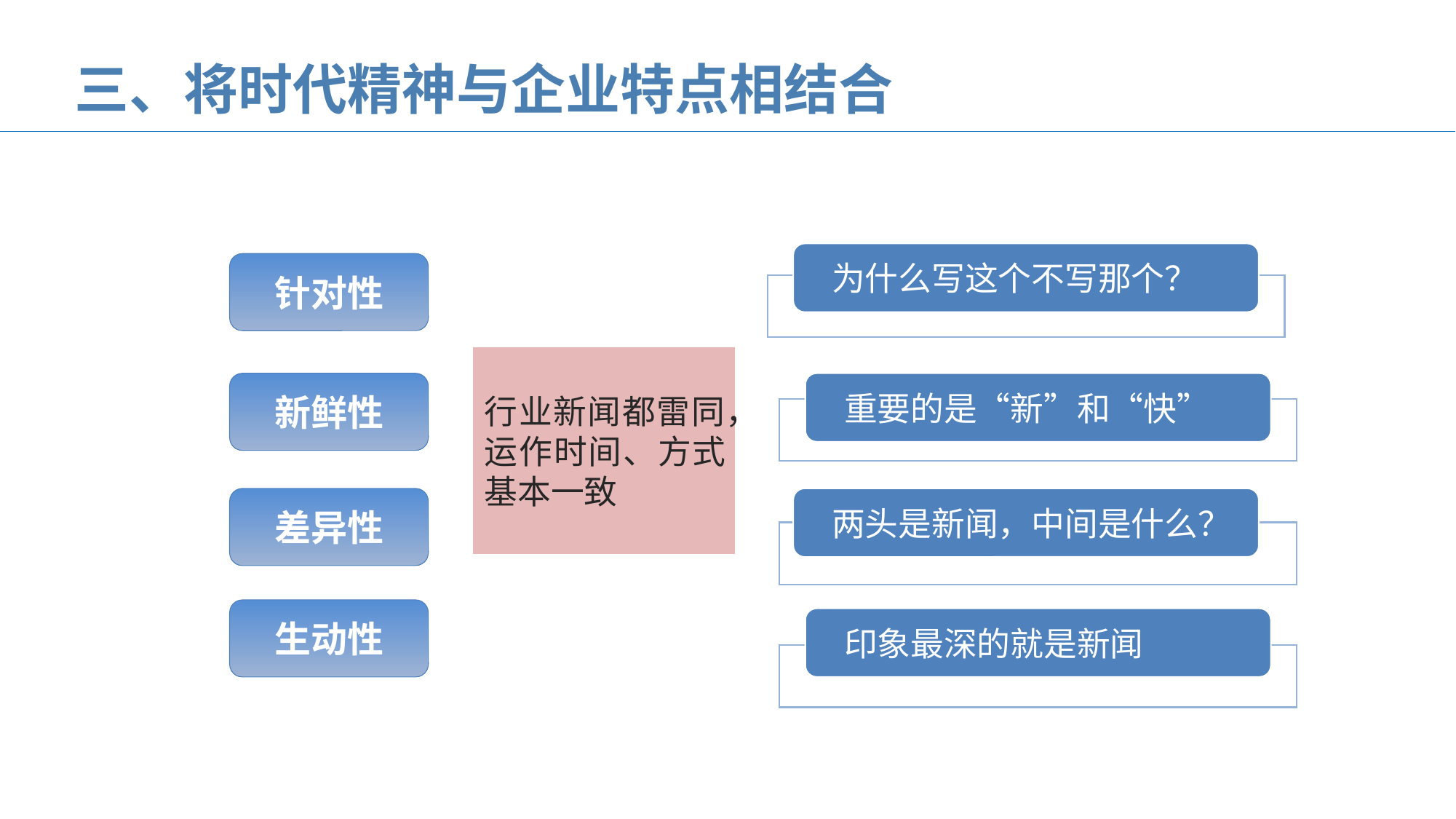

三、将时代精神与企业特点相结合
为什么写这个不写那个？
针对性

行业新闻都雷同，运作时间、方式基本一致
重要的是“新”和“快”
新鲜性

两头是新闻，中间是什么？
差异性

生动性
印象最深的就是新闻